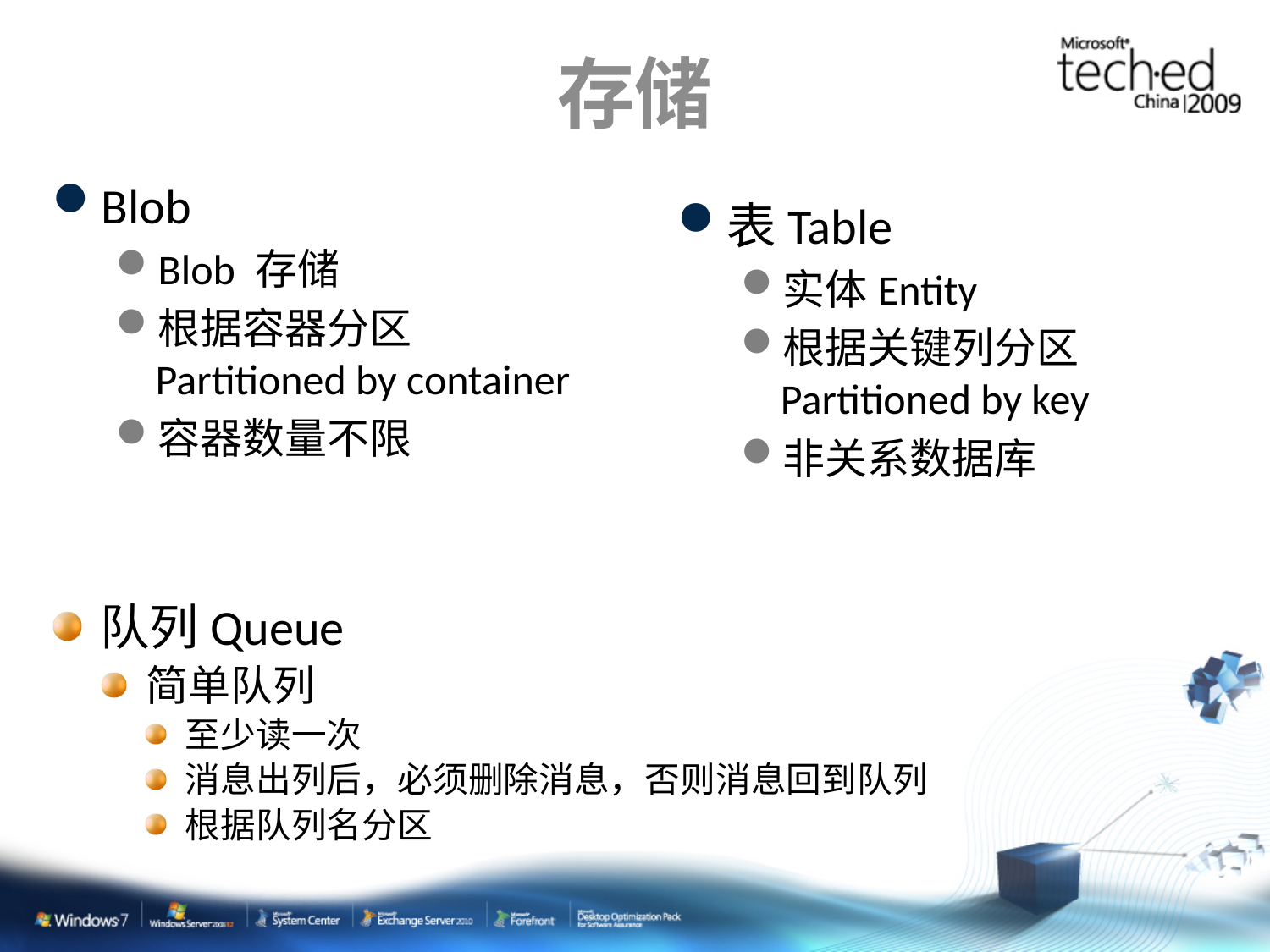

# 存储
Blob
Blob 存储
根据容器分区Partitioned by container
容器数量不限
表Table
实体Entity
根据关键列分区Partitioned by key
非关系数据库
队列Queue
简单队列
至少读一次
消息出列后，必须删除消息，否则消息回到队列
根据队列名分区